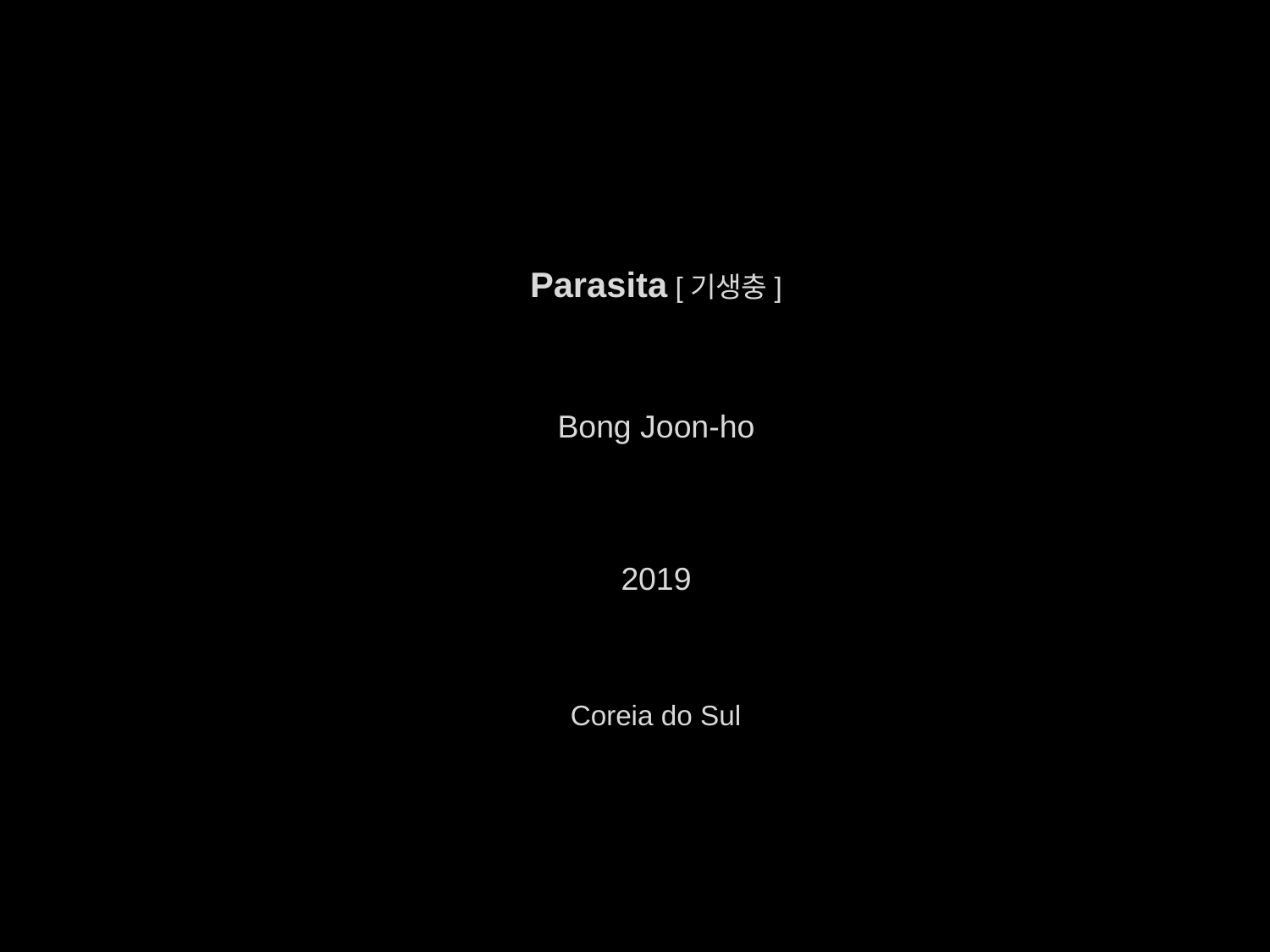

Parasita [기생충]

Bong Joon-ho

2019

Coreia do Sul